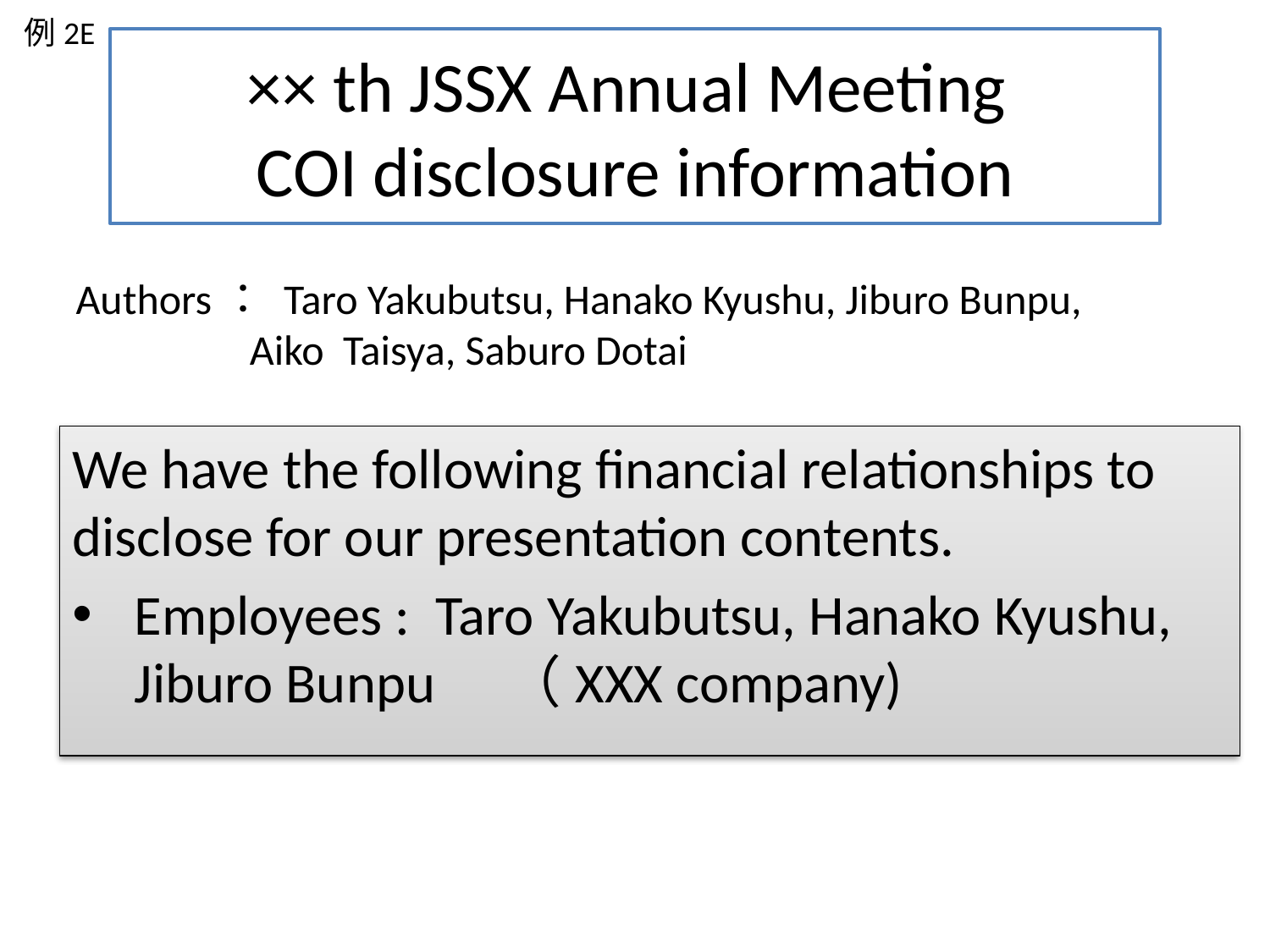

例2E
×× th JSSX Annual Meeting
COI disclosure information
Authors： Taro Yakubutsu, Hanako Kyushu, Jiburo Bunpu, Aiko  Taisya, Saburo Dotai
We have the following financial relationships to disclose for our presentation contents.
Employees :  Taro Yakubutsu, Hanako Kyushu, Jiburo Bunpu　（XXX company)